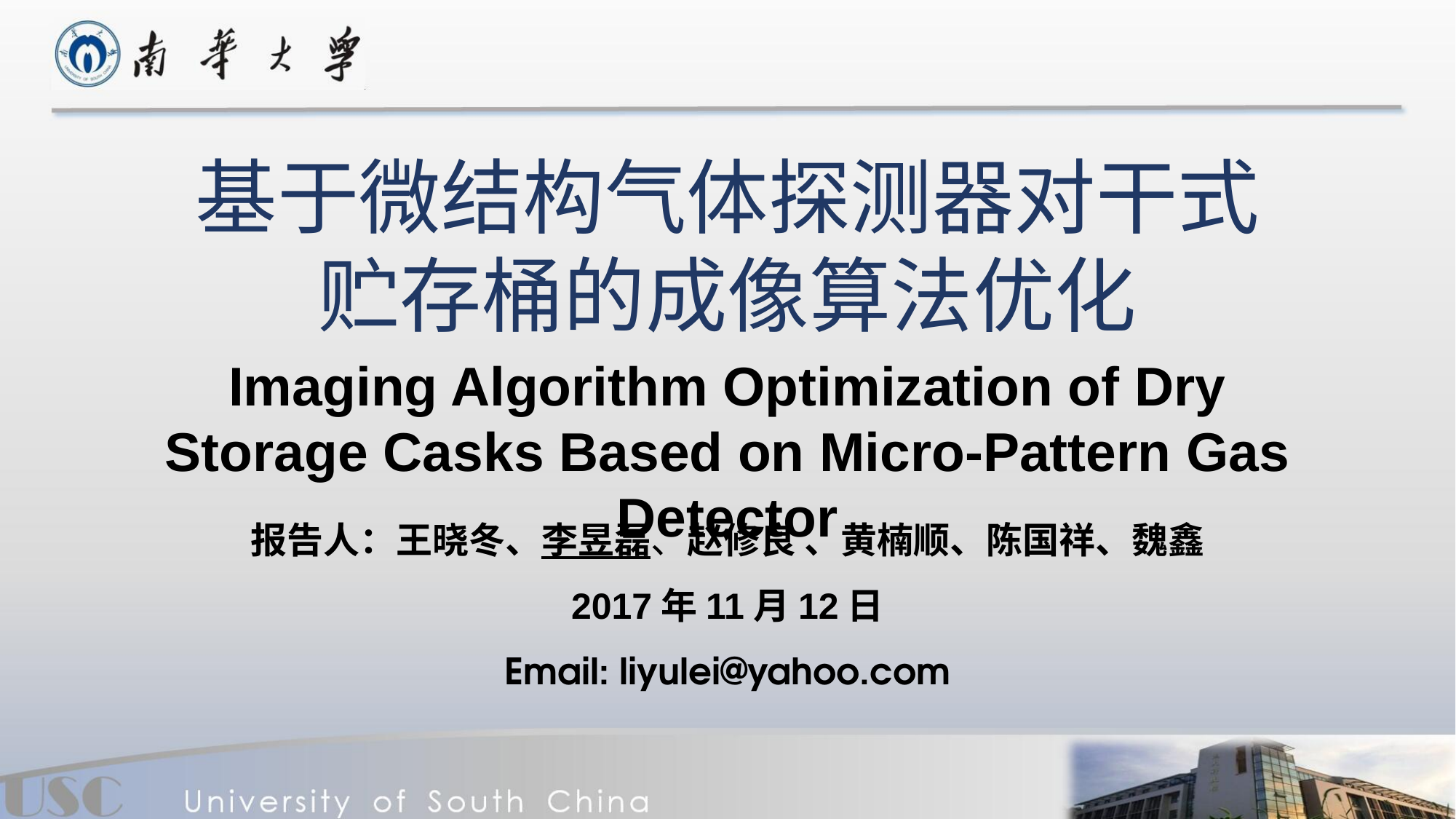

基于微结构气体探测器对干式贮存桶的成像算法优化
Imaging Algorithm Optimization of Dry Storage Casks Based on Micro-Pattern Gas Detector
报告人：王晓冬、李昱磊、赵修良 、黄楠顺、陈国祥、魏鑫
2017年11月12日
Email: liyulei@yahoo.com